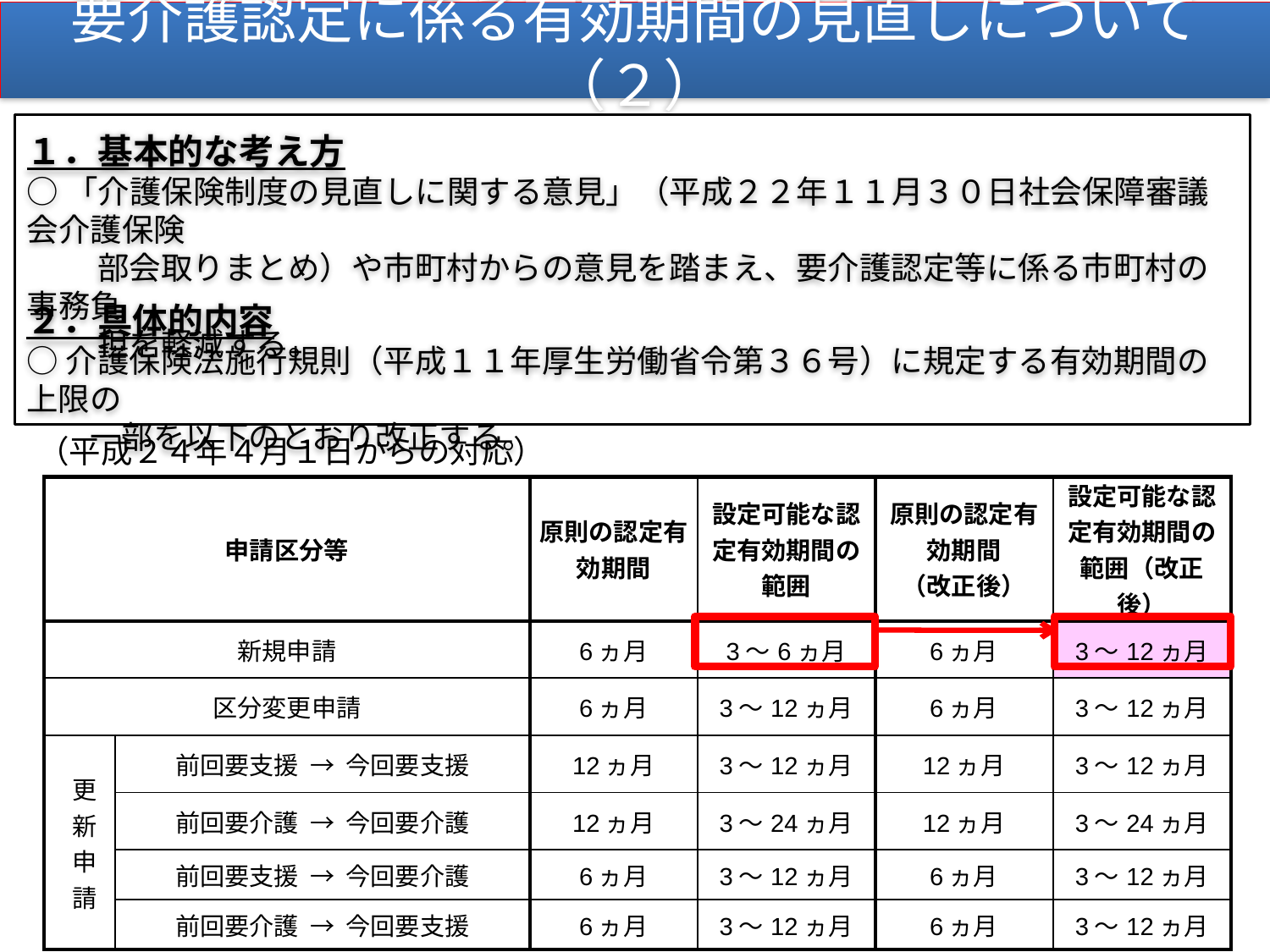

要介護認定に係る有効期間の見直しについて（２）

１．基本的な考え方
○「介護保険制度の見直しに関する意見」（平成２２年１１月３０日社会保障審議会介護保険
　　 部会取りまとめ）や市町村からの意見を踏まえ、要介護認定等に係る市町村の事務負
　　 担を軽減する。

２．具体的内容
○介護保険法施行規則（平成１１年厚生労働省令第３６号）に規定する有効期間の上限の
　　一部を以下のとおり改正する。

（平成２４年４月１日からの対応）
| 申請区分等 |  | 原則の認定有効期間 | 設定可能な認定有効期間の範囲 | 原則の認定有効期間 （改正後） | 設定可能な認定有効期間の範囲（改正後） |
| --- | --- | --- | --- | --- | --- |
| 新規申請 |  | 6ヵ月 | 3～6ヵ月 | 6ヵ月 | 3～12ヵ月 |
| 区分変更申請 |  | 6ヵ月 | 3～12ヵ月 | 6ヵ月 | 3～12ヵ月 |
| 更新申請 | 前回要支援 → 今回要支援 | 12ヵ月 | 3～12ヵ月 | 12ヵ月 | 3～12ヵ月 |
|  | 前回要介護 → 今回要介護 | 12ヵ月 | 3～24ヵ月 | 12ヵ月 | 3～24ヵ月 |
|  | 前回要支援 → 今回要介護 | 6ヵ月 | 3～12ヵ月 | 6ヵ月 | 3～12ヵ月 |
|  | 前回要介護 → 今回要支援 | 6ヵ月 | 3～12ヵ月 | 6ヵ月 | 3～12ヵ月 |